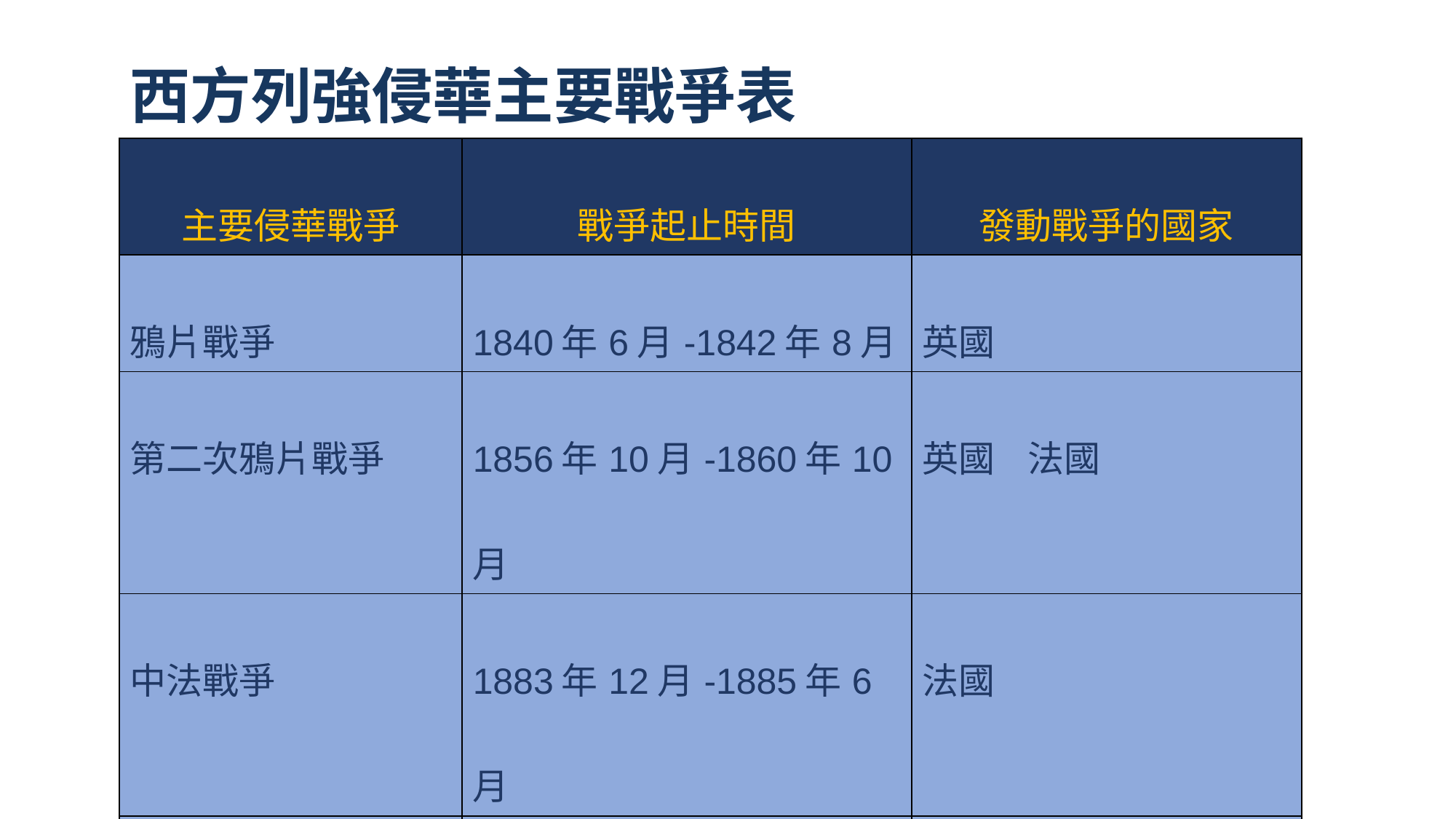

# 西方列強侵華主要戰爭表
| 主要侵華戰爭 | 戰爭起止時間 | 發動戰爭的國家 |
| --- | --- | --- |
| 鴉片戰爭 | 1840年6月-1842年8月 | 英國 |
| 第二次鴉片戰爭 | 1856年10月-1860年10月 | 英國 法國 |
| 中法戰爭 | 1883年12月-1885年6月 | 法國 |
| 中日甲午戰爭 | 1894年7月-1895年4月 | 日本 |
| 八國聯軍侵華戰爭 | 1900年6月-1901年9月 | 英美俄日法德意 |